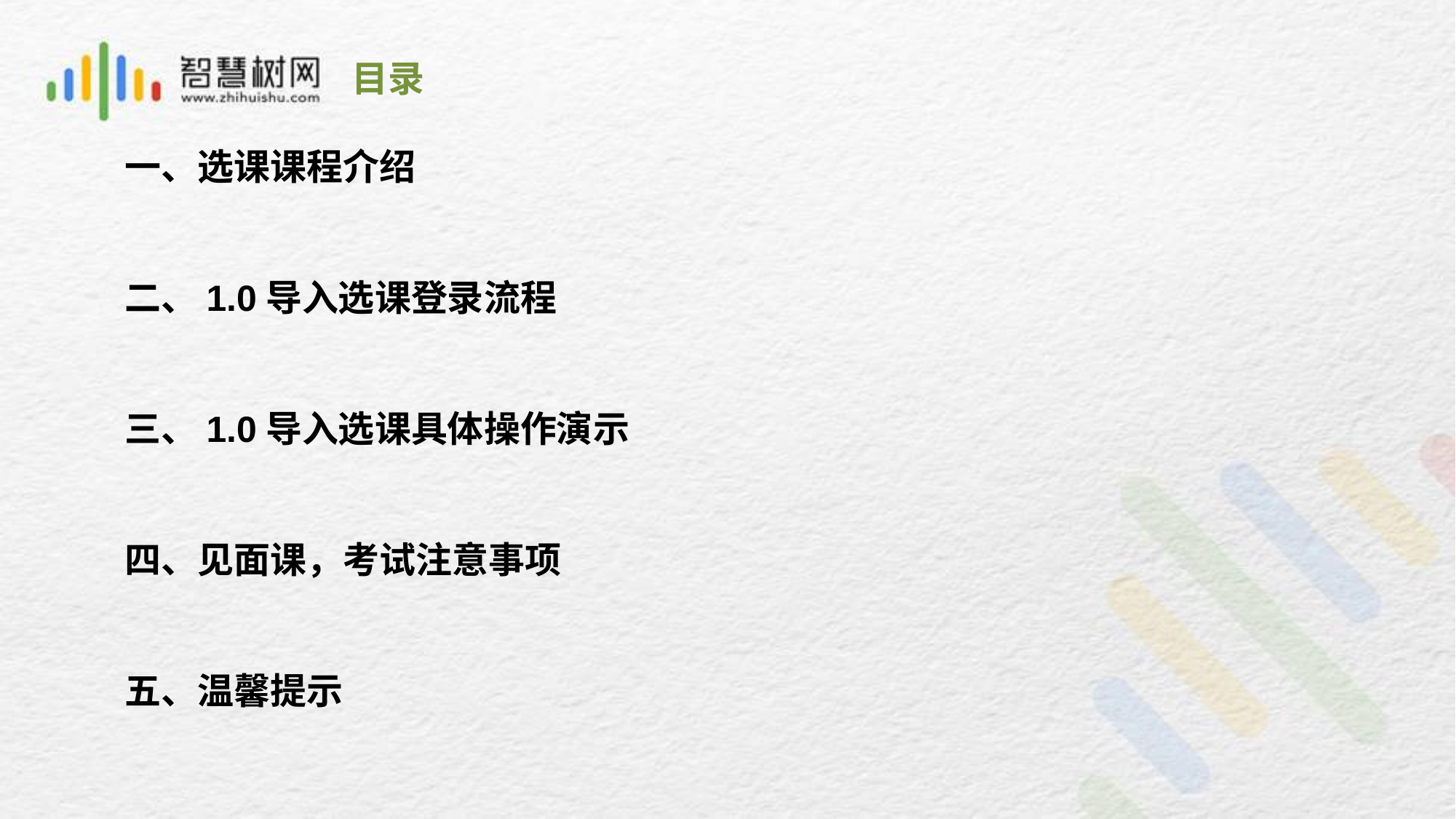

目录
一、选课课程介绍

二、1.0导入选课登录流程

三、1.0导入选课具体操作演示

四、见面课，考试注意事项

五、温馨提示